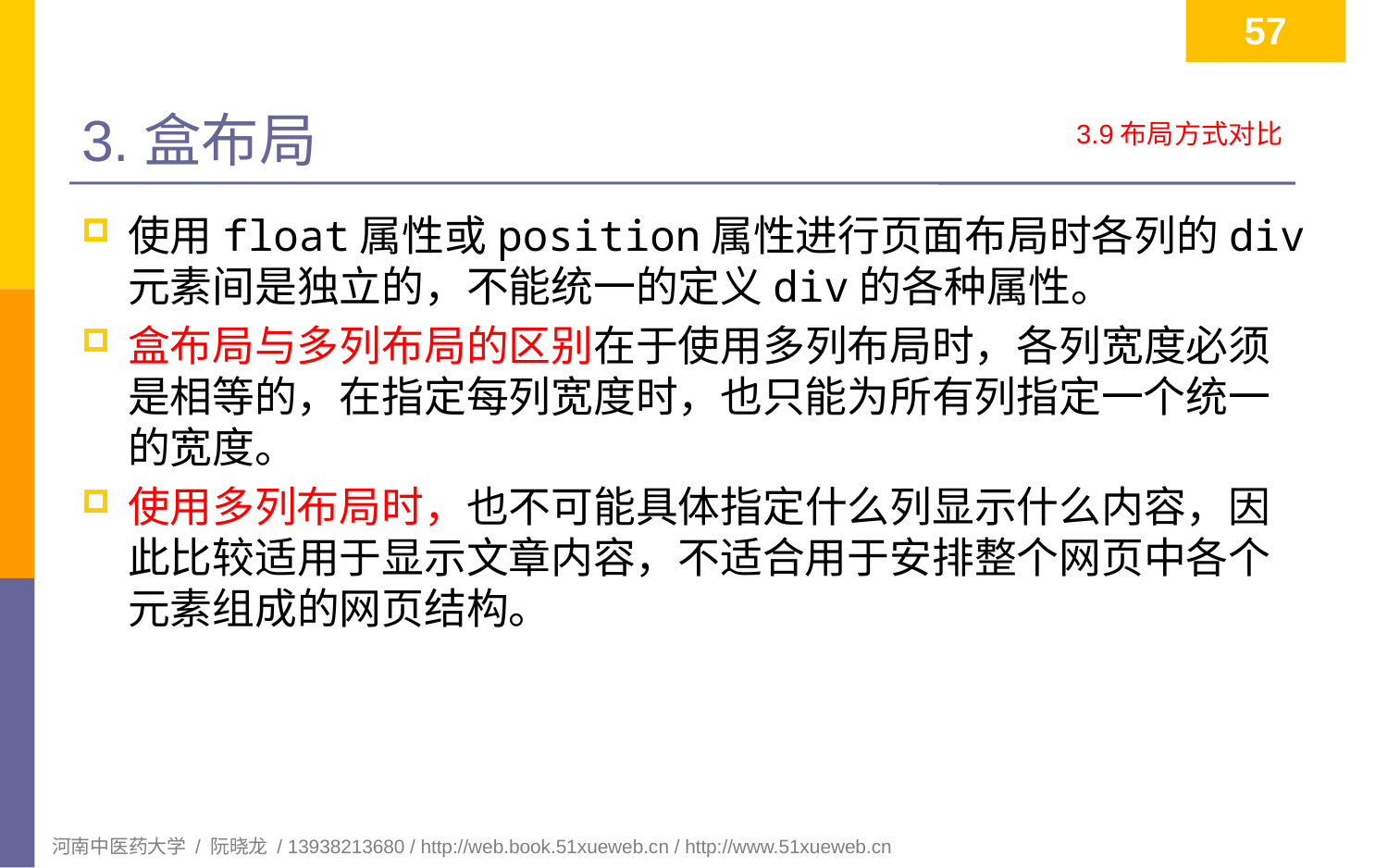

57
# 3.盒布局
3.9布局方式对比
使用float属性或position属性进行页面布局时各列的div元素间是独立的，不能统一的定义div的各种属性。
盒布局与多列布局的区别在于使用多列布局时，各列宽度必须是相等的，在指定每列宽度时，也只能为所有列指定一个统一的宽度。
使用多列布局时，也不可能具体指定什么列显示什么内容，因此比较适用于显示文章内容，不适合用于安排整个网页中各个元素组成的网页结构。